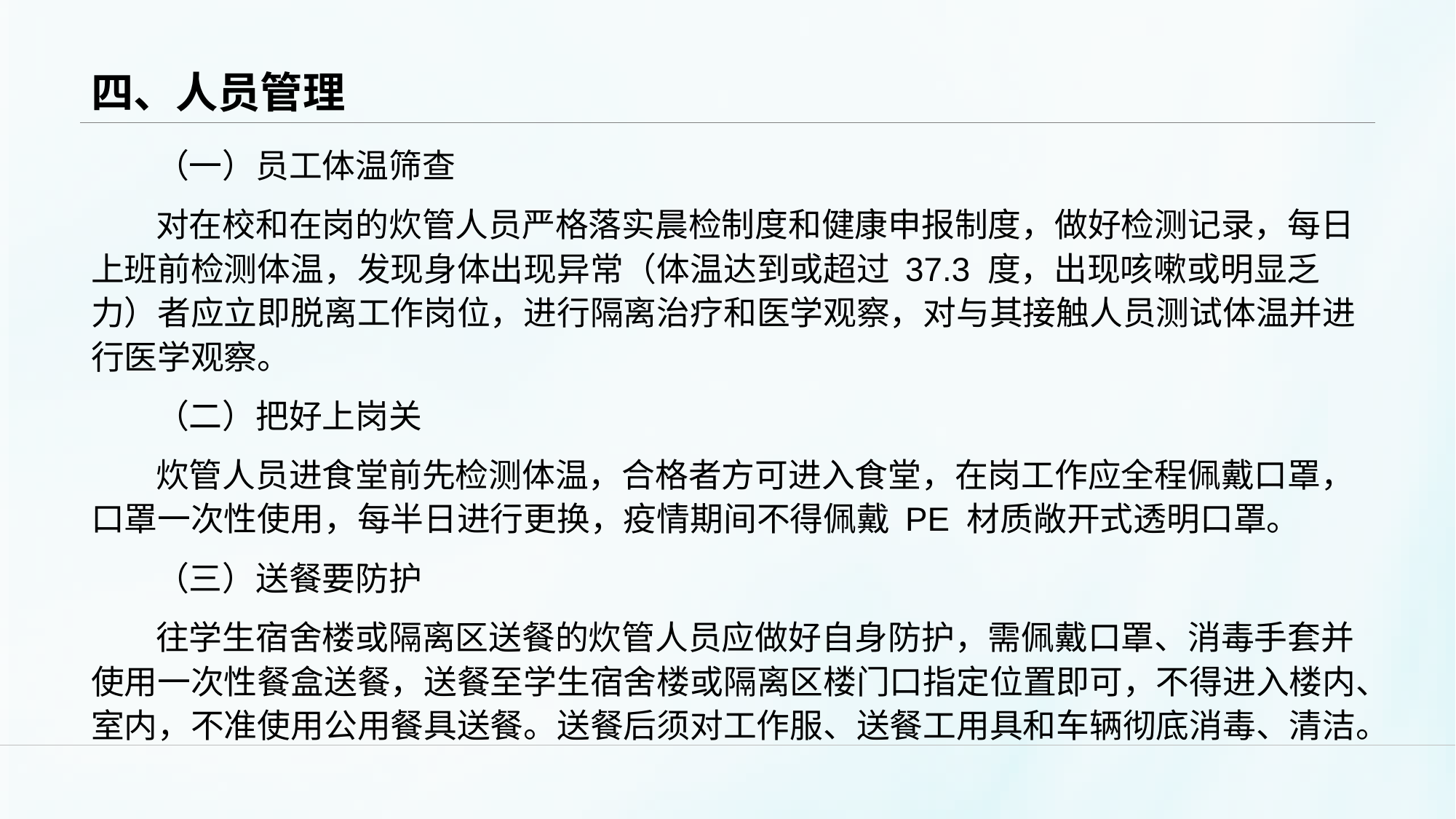

# 四、人员管理
（一）员工体温筛查
对在校和在岗的炊管人员严格落实晨检制度和健康申报制度，做好检测记录，每日上班前检测体温，发现身体出现异常（体温达到或超过 37.3 度，出现咳嗽或明显乏力）者应立即脱离工作岗位，进行隔离治疗和医学观察，对与其接触人员测试体温并进行医学观察。
（二）把好上岗关
炊管人员进食堂前先检测体温，合格者方可进入食堂，在岗工作应全程佩戴口罩，口罩一次性使用，每半日进行更换，疫情期间不得佩戴 PE 材质敞开式透明口罩。
（三）送餐要防护
往学生宿舍楼或隔离区送餐的炊管人员应做好自身防护，需佩戴口罩、消毒手套并使用一次性餐盒送餐，送餐至学生宿舍楼或隔离区楼门口指定位置即可，不得进入楼内、室内，不准使用公用餐具送餐。送餐后须对工作服、送餐工用具和车辆彻底消毒、清洁。